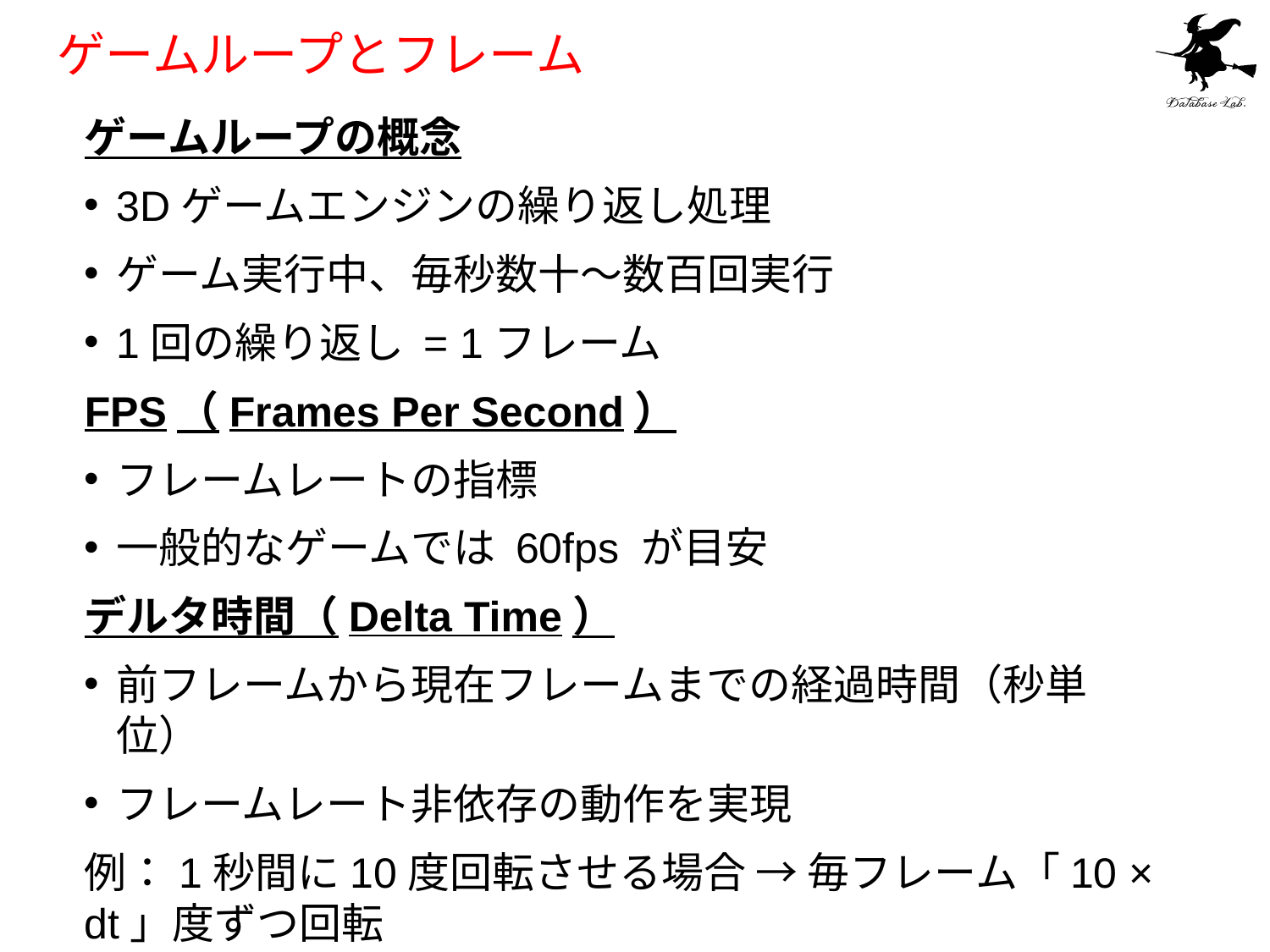

# ゲームループとフレーム
ゲームループの概念
3Dゲームエンジンの繰り返し処理
ゲーム実行中、毎秒数十～数百回実行
1回の繰り返し = 1フレーム
FPS（Frames Per Second）
フレームレートの指標
一般的なゲームでは 60fps が目安
デルタ時間（Delta Time）
前フレームから現在フレームまでの経過時間（秒単位）
フレームレート非依存の動作を実現
例：1秒間に10度回転させる場合 → 毎フレーム「10 × dt」度ずつ回転